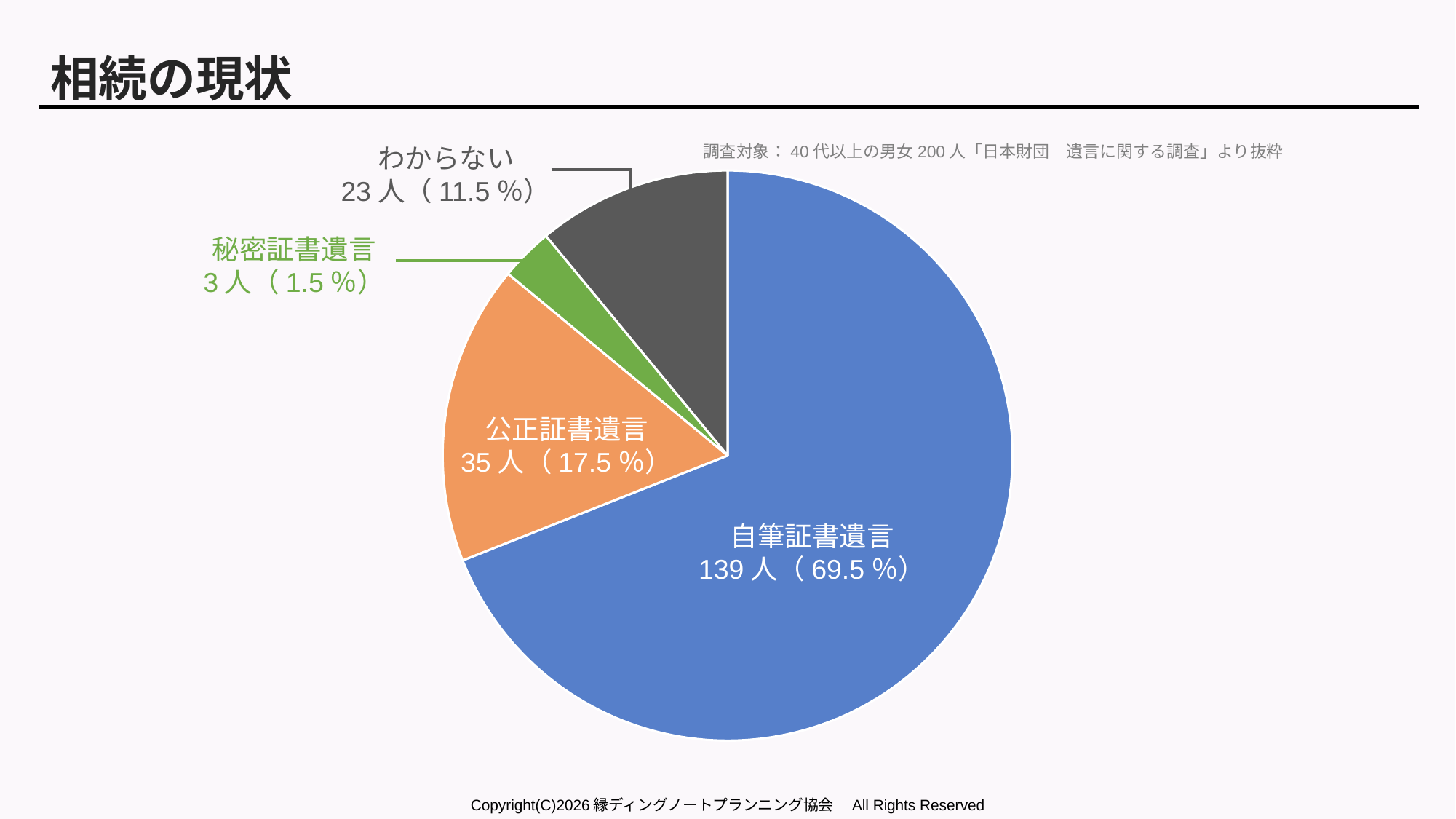

相続の現状
調査対象：40代以上の男女200人「日本財団　遺言に関する調査」より抜粋
わからない
23人（11.5％）

### Chart

| Category | 売上高 |
|---|---|
| 自筆証書遺言 | 69.0 |
| 構成証書遺言 | 17.0 |
| 秘密証書遺言 | 3.0 |
| わからない | 11.0 |
秘密証書遺言
3人（1.5％）
公正証書遺言
35人（17.5％）
自筆証書遺言
139人（69.5％）
Copyright(C)2026縁ディングノートプランニング協会　All Rights Reserved